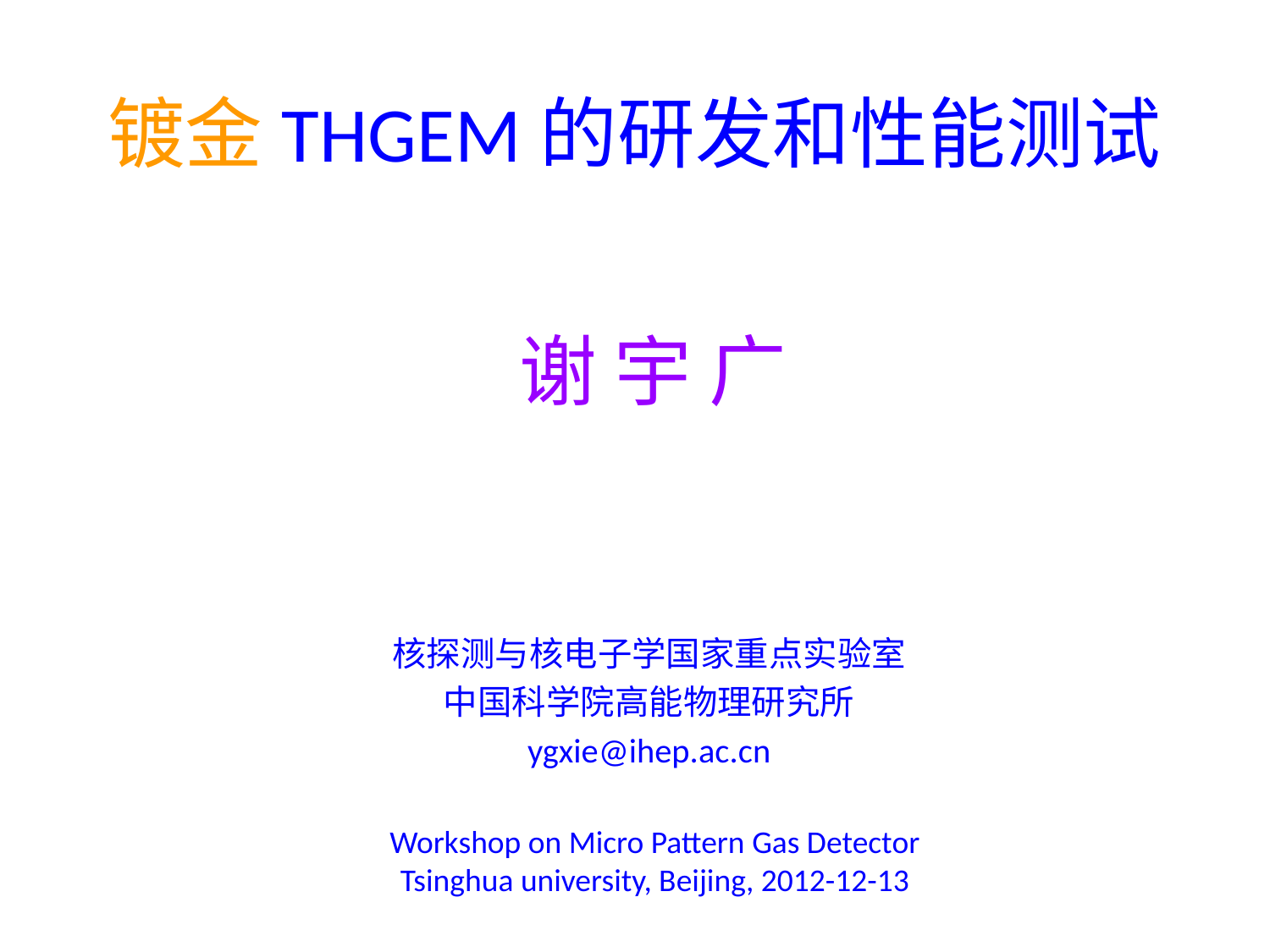

# 镀金THGEM的研发和性能测试
谢 宇 广
核探测与核电子学国家重点实验室
中国科学院高能物理研究所
ygxie@ihep.ac.cn
Workshop on Micro Pattern Gas Detector
Tsinghua university, Beijing, 2012-12-13